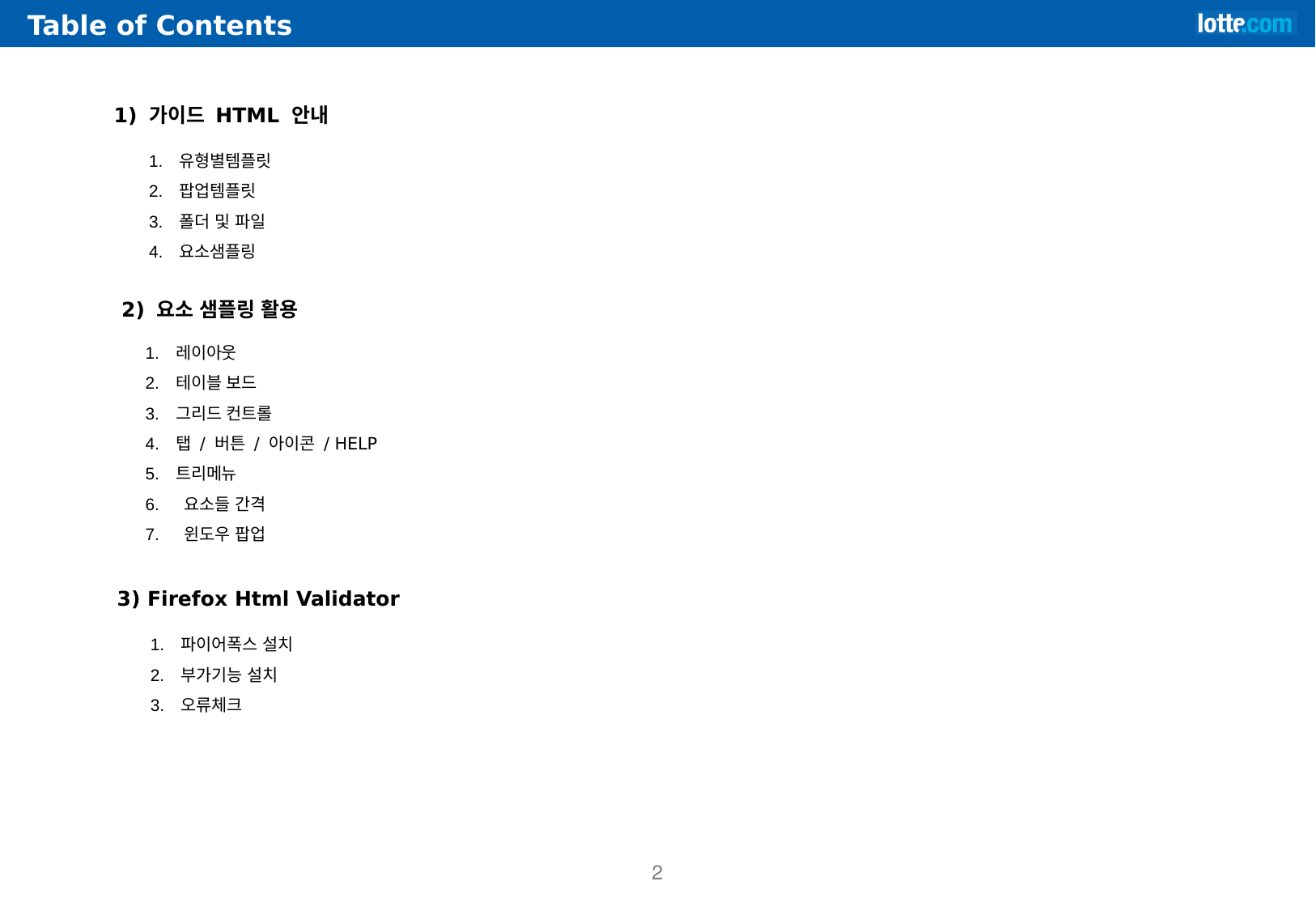

Table of Contents
1) 가이드 HTML 안내
유형별템플릿
팝업템플릿
폴더 및 파일
요소샘플링
2) 요소 샘플링 활용
레이아웃
테이블 보드
그리드 컨트롤
탭 / 버튼 / 아이콘 / HELP
트리메뉴
 요소들 간격
 윈도우 팝업
3) Firefox Html Validator
파이어폭스 설치
부가기능 설치
오류체크